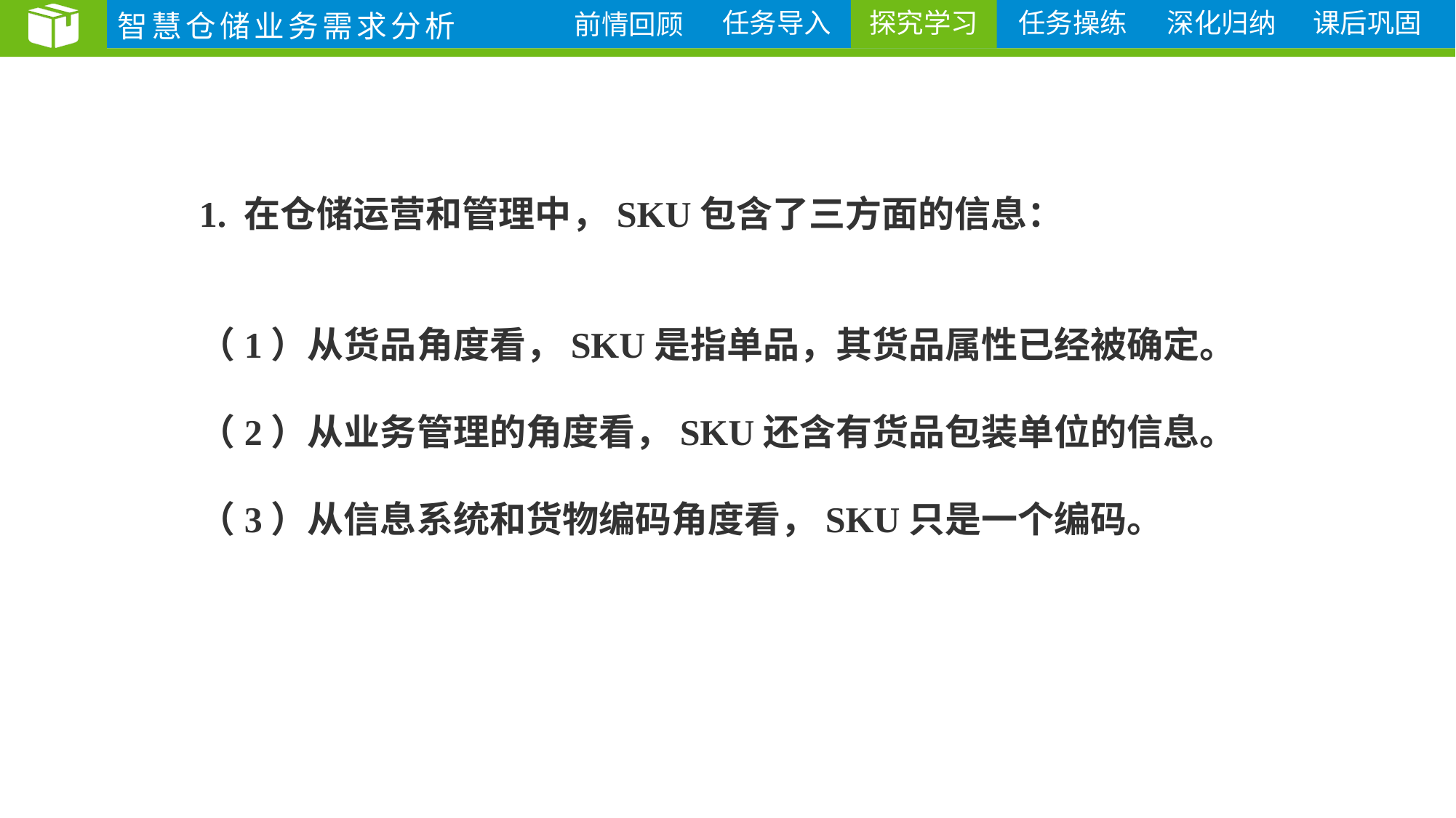

1. 在仓储运营和管理中，SKU包含了三方面的信息：

（1）从货品角度看，SKU是指单品，其货品属性已经被确定。

（2）从业务管理的角度看，SKU还含有货品包装单位的信息。

（3）从信息系统和货物编码角度看，SKU只是一个编码。